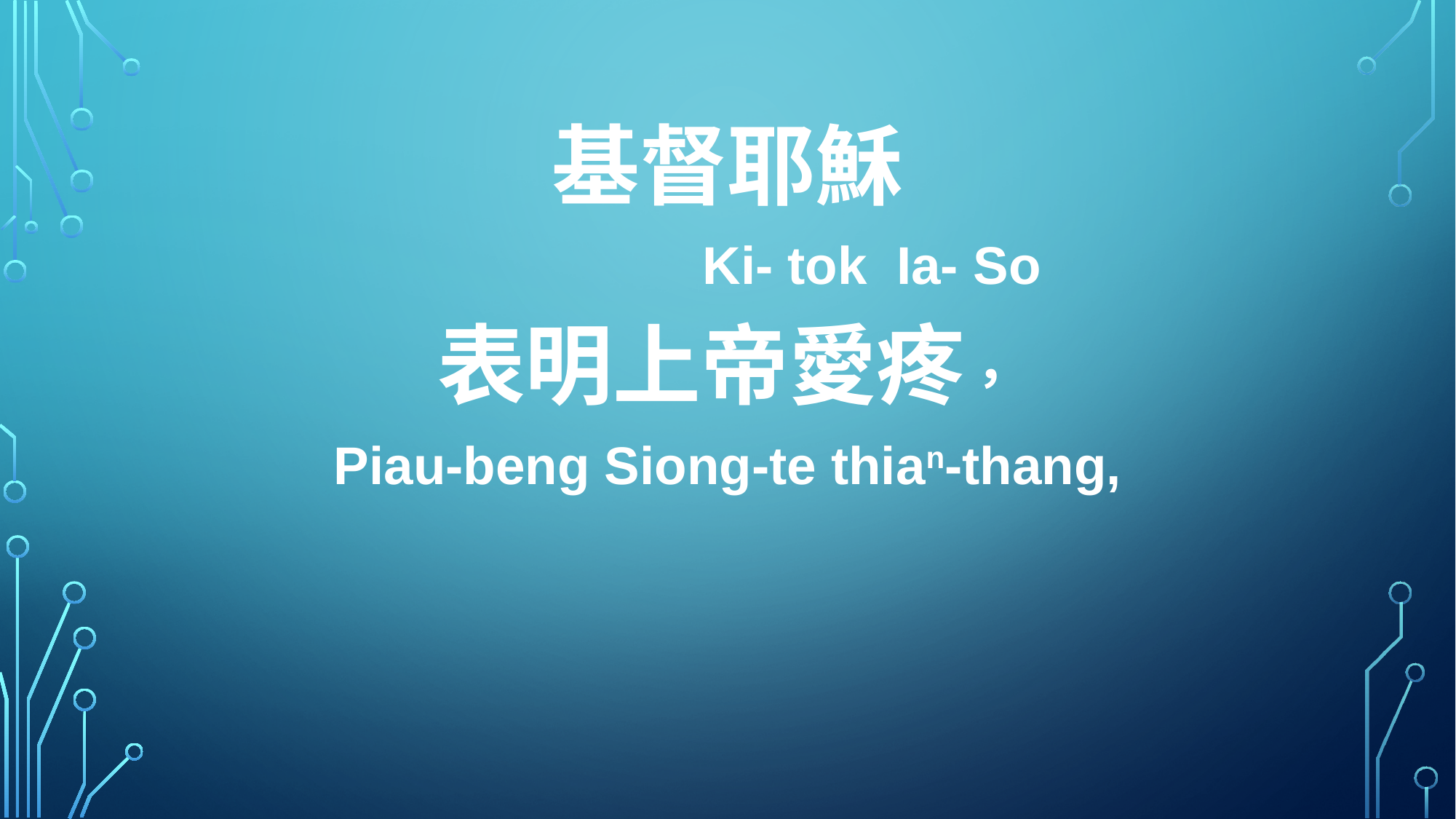

基督耶穌
                                     Ki- tok  Ia- So
表明上帝愛疼，
Piau-beng Siong-te thian-thang,